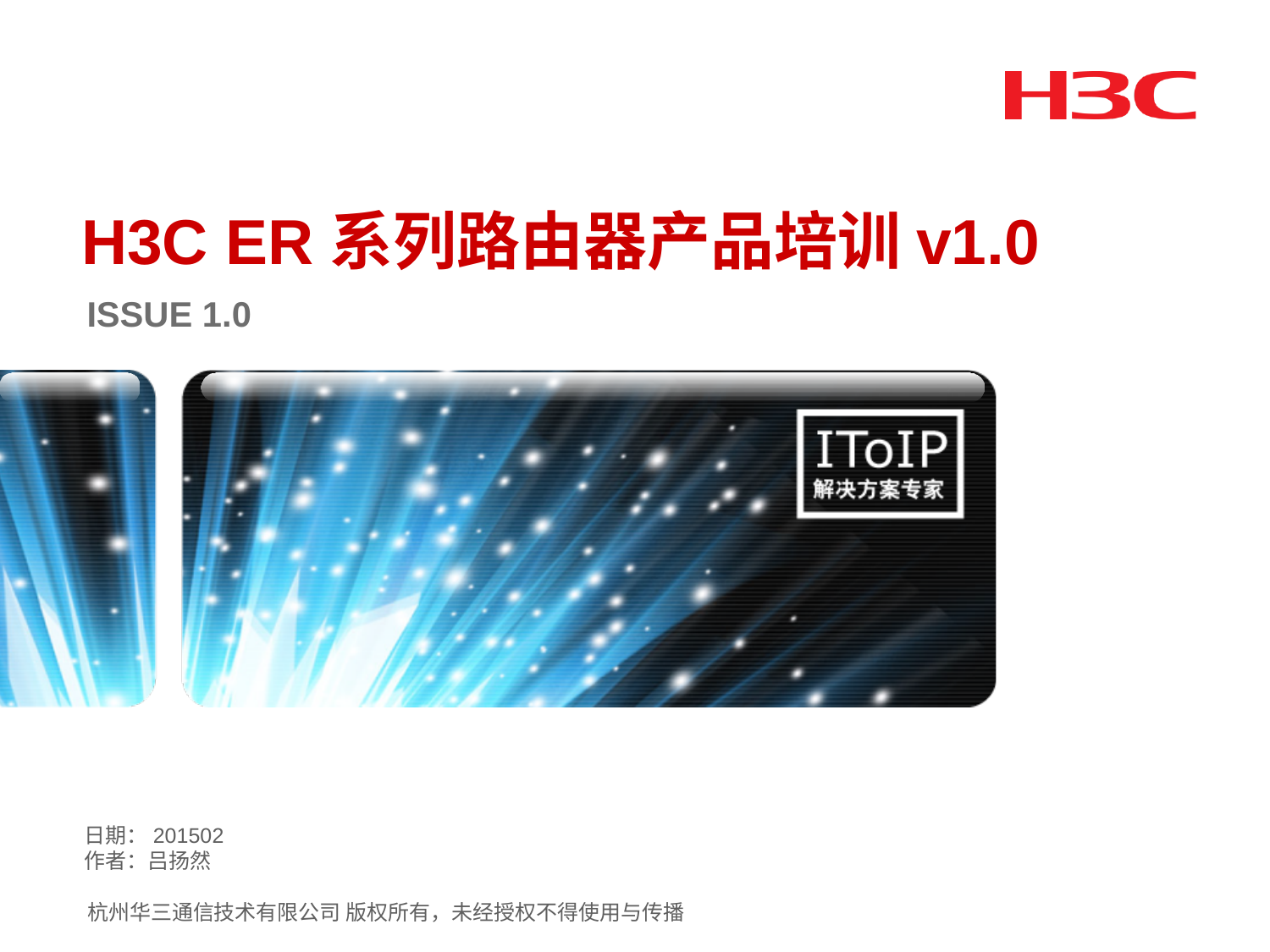

H3C ER系列路由器产品培训v1.0
ISSUE 1.0
日期：201502
作者：吕扬然
杭州华三通信技术有限公司 版权所有，未经授权不得使用与传播